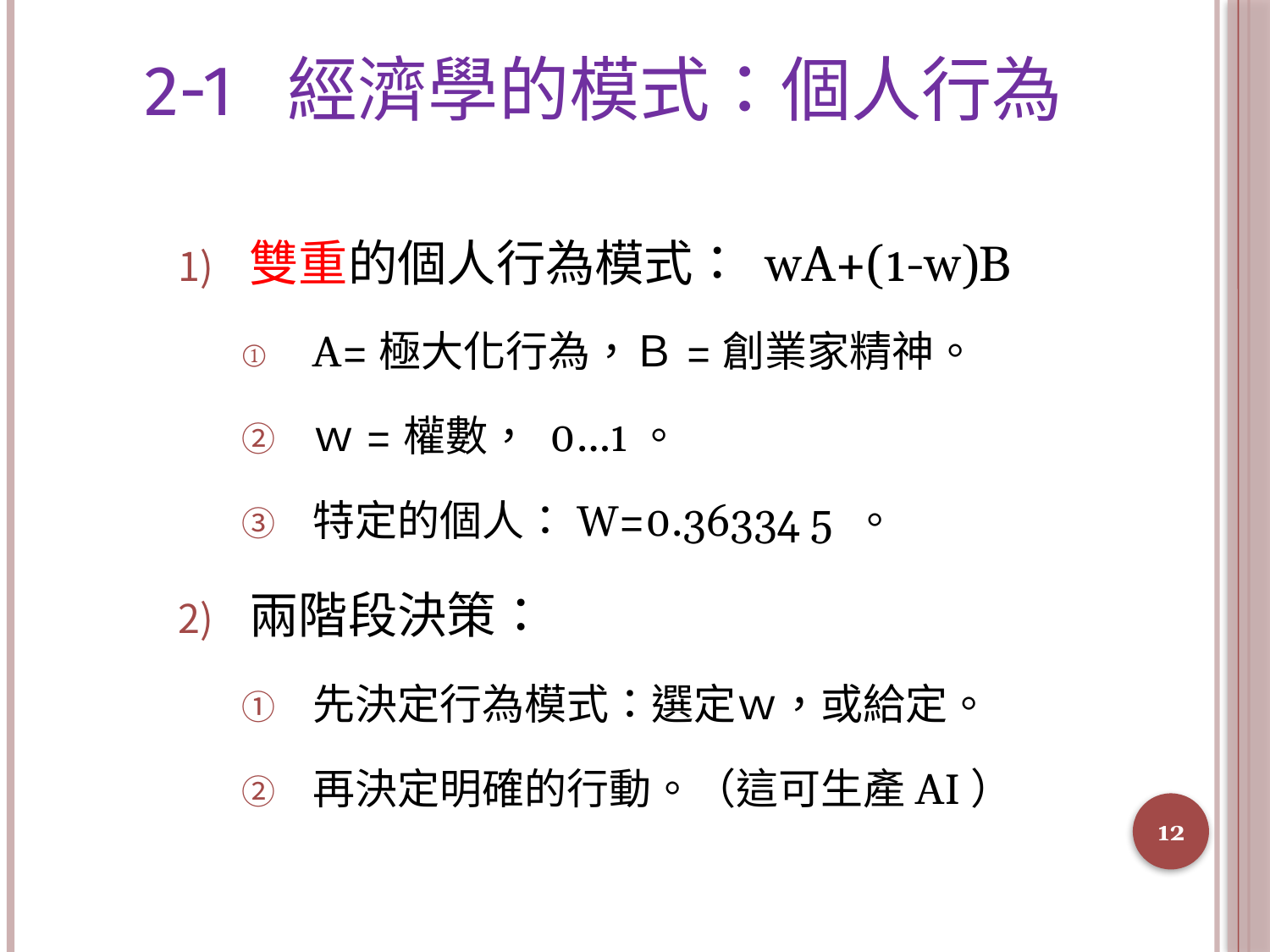

# 2-1  經濟學的模式：個人行為
雙重的個人行為模式： wA+(1-w)B
A=極大化行為，Ｂ=創業家精神。
ｗ=權數， 0…1。
特定的個人：W=0.36334 5 。
兩階段決策：
先決定行為模式：選定ｗ，或給定。
再決定明確的行動。（這可生產AI）
12